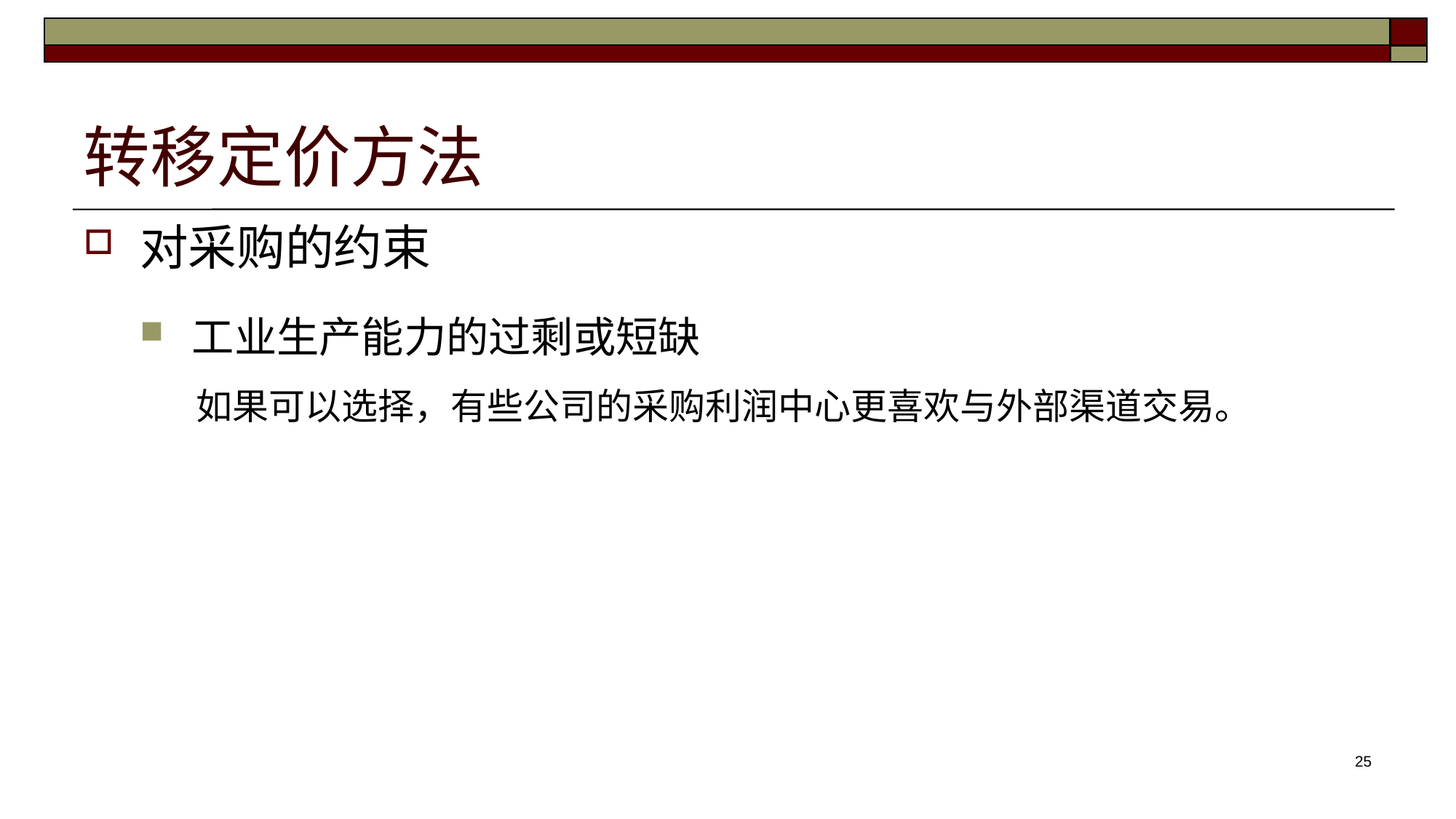

# 转移定价方法
对采购的约束
工业生产能力的过剩或短缺
如果可以选择，有些公司的采购利润中心更喜欢与外部渠道交易。

25